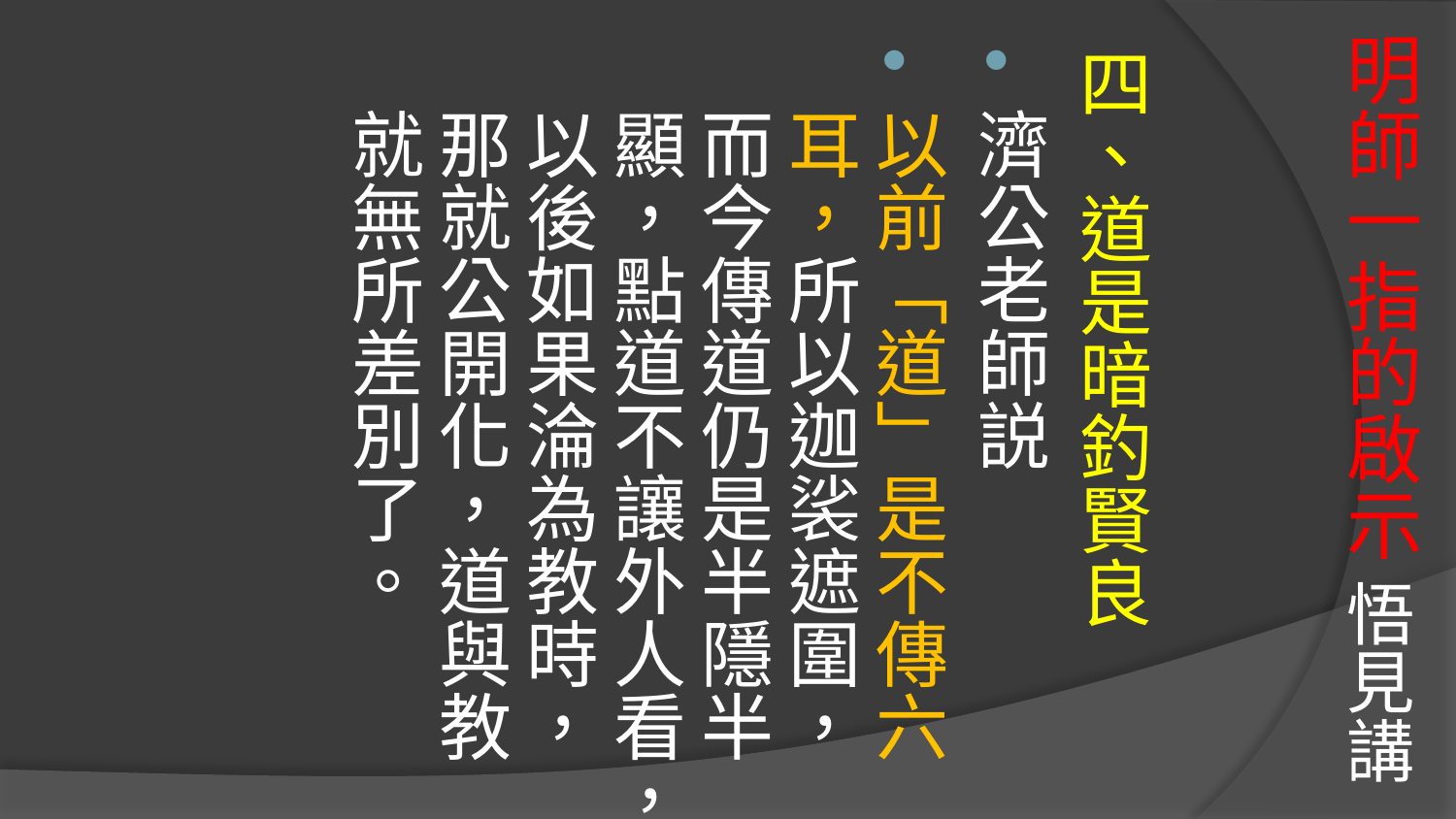

# 明師一指的啟示 悟見講
四、道是暗釣賢良
濟公老師説
以前「道」是不傳六耳，所以迦裟遮圍，而今傳道仍是半隱半顯，點道不讓外人看，以後如果淪為教時，那就公開化，道與教就無所差別了。